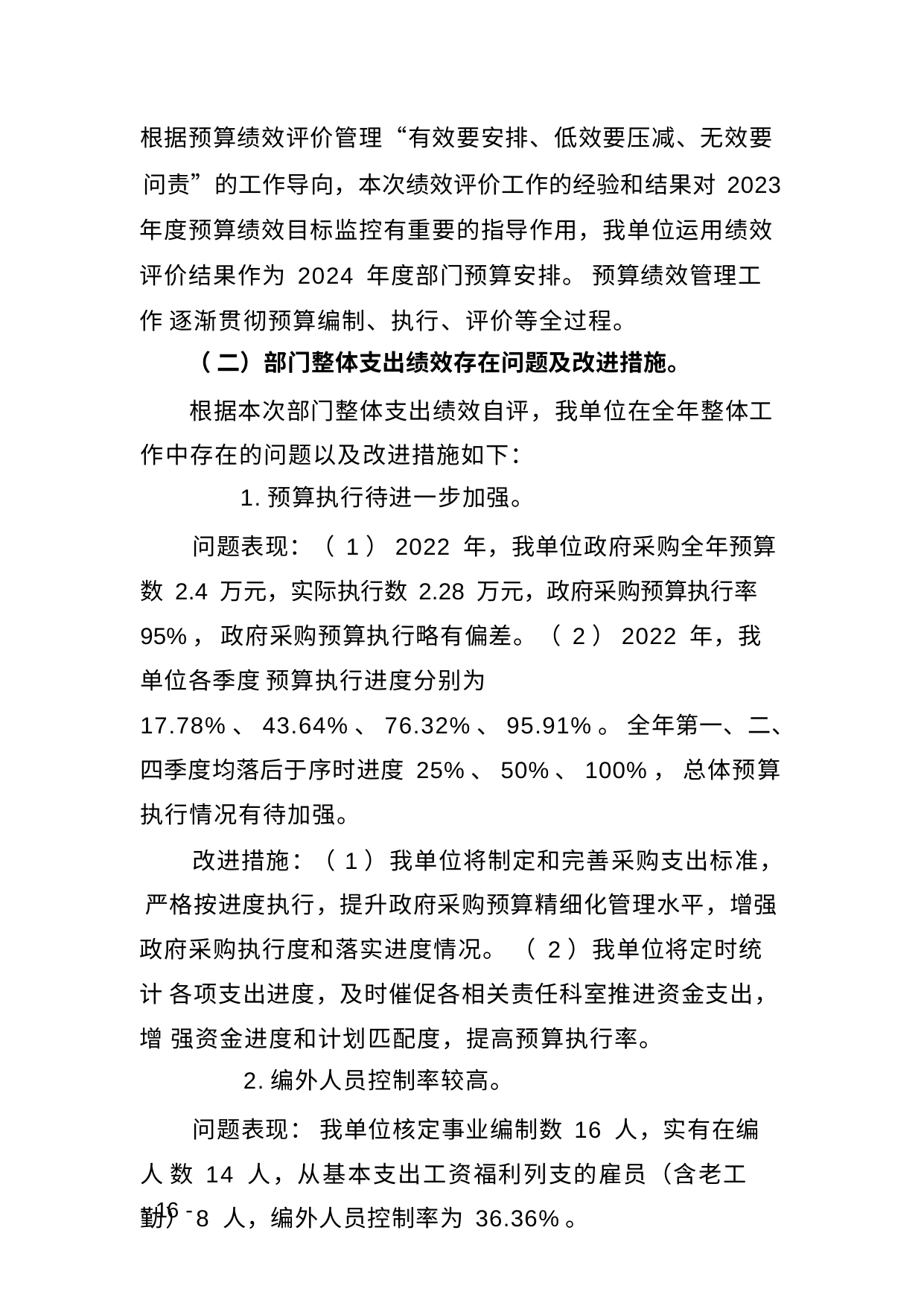

根据预算绩效评价管理“有效要安排、低效要压减、无效要
问责”的工作导向，本次绩效评价工作的经验和结果对 2023 年度预算绩效目标监控有重要的指导作用，我单位运用绩效 评价结果作为 2024 年度部门预算安排。 预算绩效管理工作 逐渐贯彻预算编制、执行、评价等全过程。
（ 二）部门整体支出绩效存在问题及改进措施。
根据本次部门整体支出绩效自评，我单位在全年整体工 作中存在的问题以及改进措施如下：
1.预算执行待进一步加强。
问题表现：（ 1）2022 年，我单位政府采购全年预算数 2.4 万元，实际执行数 2.28 万元，政府采购预算执行率 95%， 政府采购预算执行略有偏差。（ 2）2022 年，我单位各季度 预算执行进度分别为 17.78%、43.64%、76.32%、95.91%。 全年第一、二、四季度均落后于序时进度 25%、50%、100%， 总体预算执行情况有待加强。
改进措施：（ 1）我单位将制定和完善采购支出标准， 严格按进度执行，提升政府采购预算精细化管理水平，增强 政府采购执行度和落实进度情况。 （ 2）我单位将定时统计 各项支出进度，及时催促各相关责任科室推进资金支出，增 强资金进度和计划匹配度，提高预算执行率。
2.编外人员控制率较高。
问题表现： 我单位核定事业编制数 16 人，实有在编人 数 14 人，从基本支出工资福利列支的雇员（含老工勤）8 人，编外人员控制率为 36.36%。

- 16 -